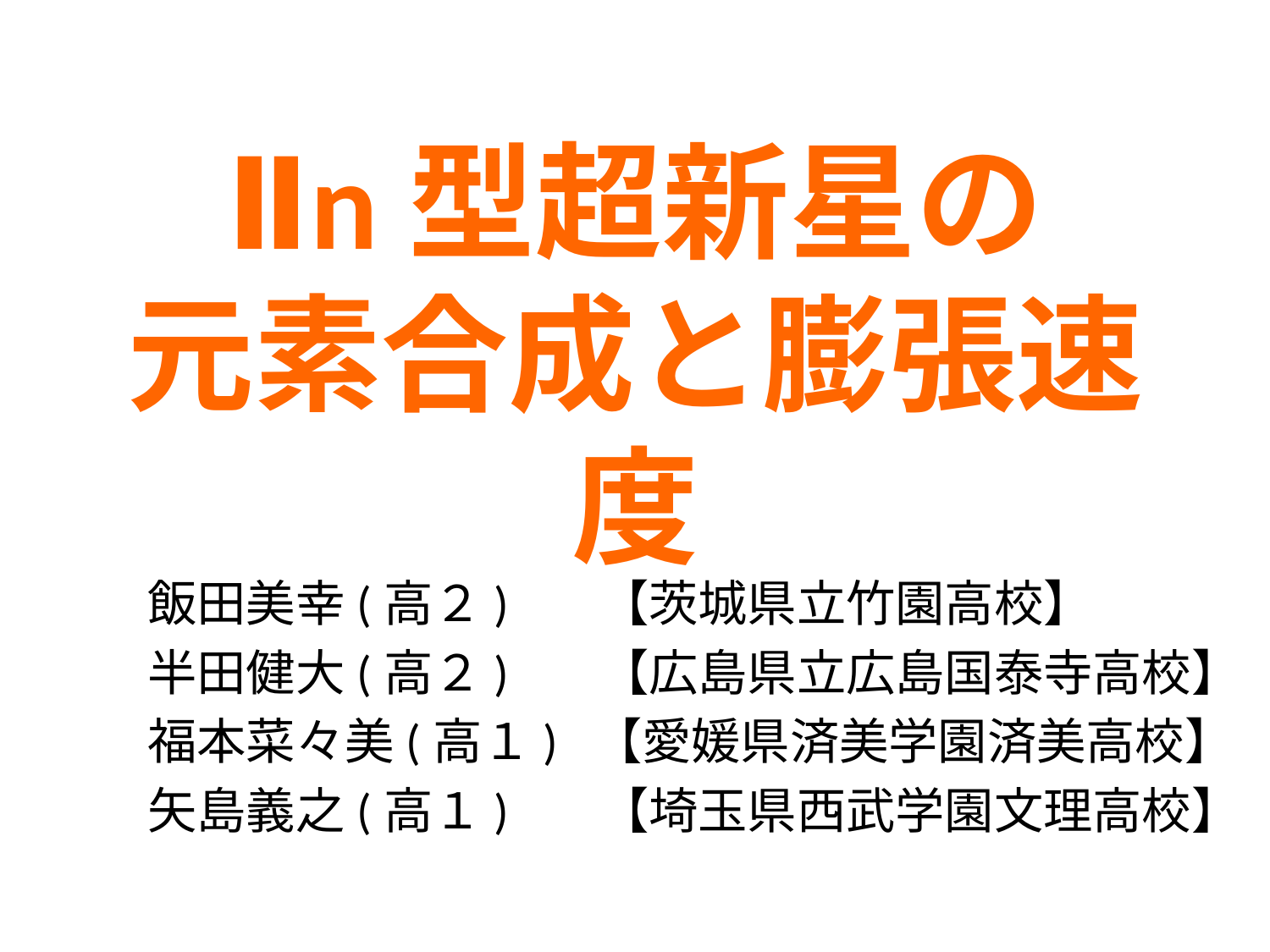

Ⅱn型超新星の
元素合成と膨張速度
飯田美幸(高２)       【茨城県立竹園高校】
半田健大(高２)       【広島県立広島国泰寺高校】
福本菜々美(高１)  【愛媛県済美学園済美高校】
矢島義之(高１)       【埼玉県西武学園文理高校】